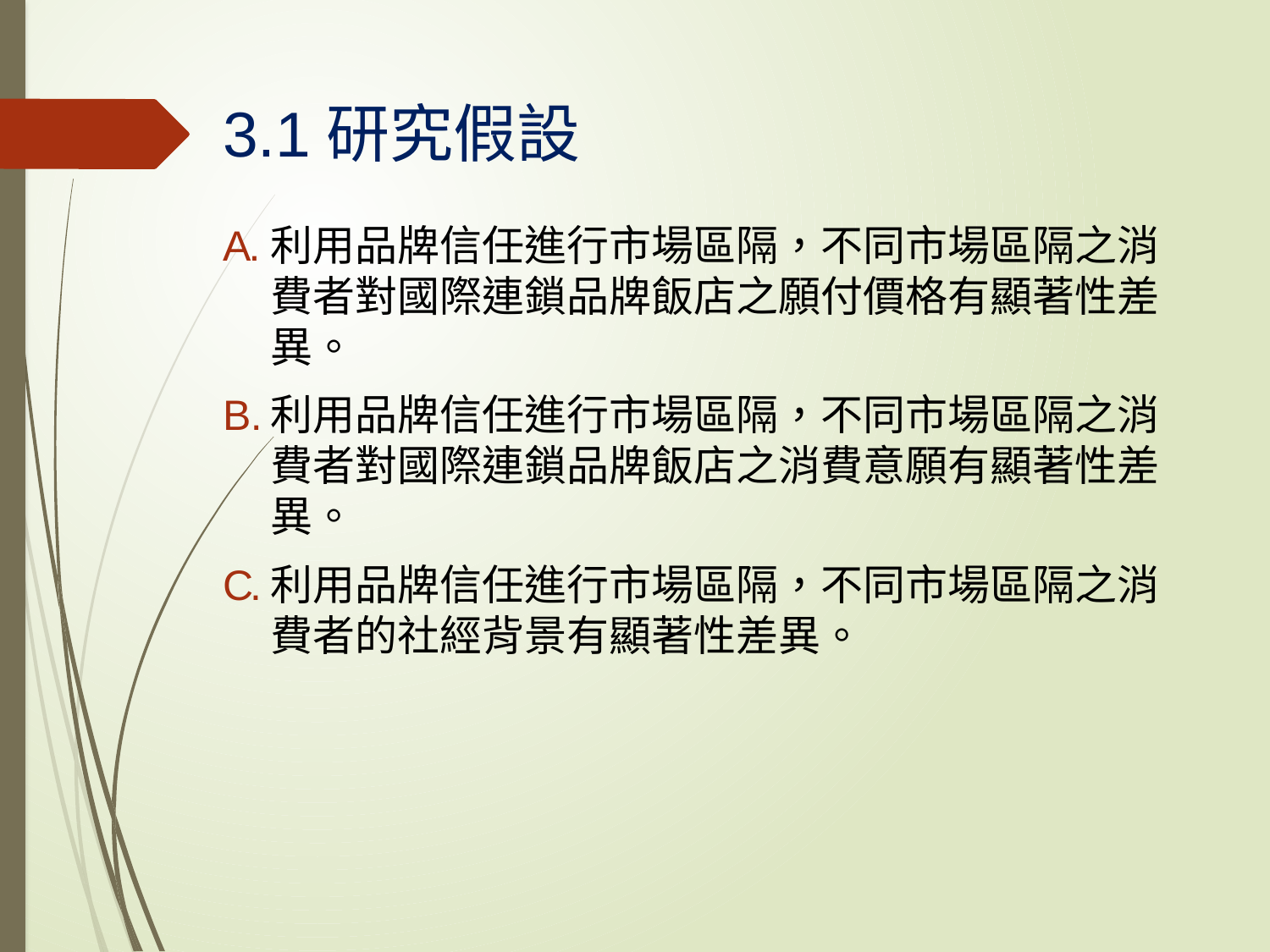

# 3.1研究假設
利用品牌信任進行市場區隔，不同市場區隔之消費者對國際連鎖品牌飯店之願付價格有顯著性差異。
利用品牌信任進行市場區隔，不同市場區隔之消費者對國際連鎖品牌飯店之消費意願有顯著性差異。
利用品牌信任進行市場區隔，不同市場區隔之消費者的社經背景有顯著性差異。